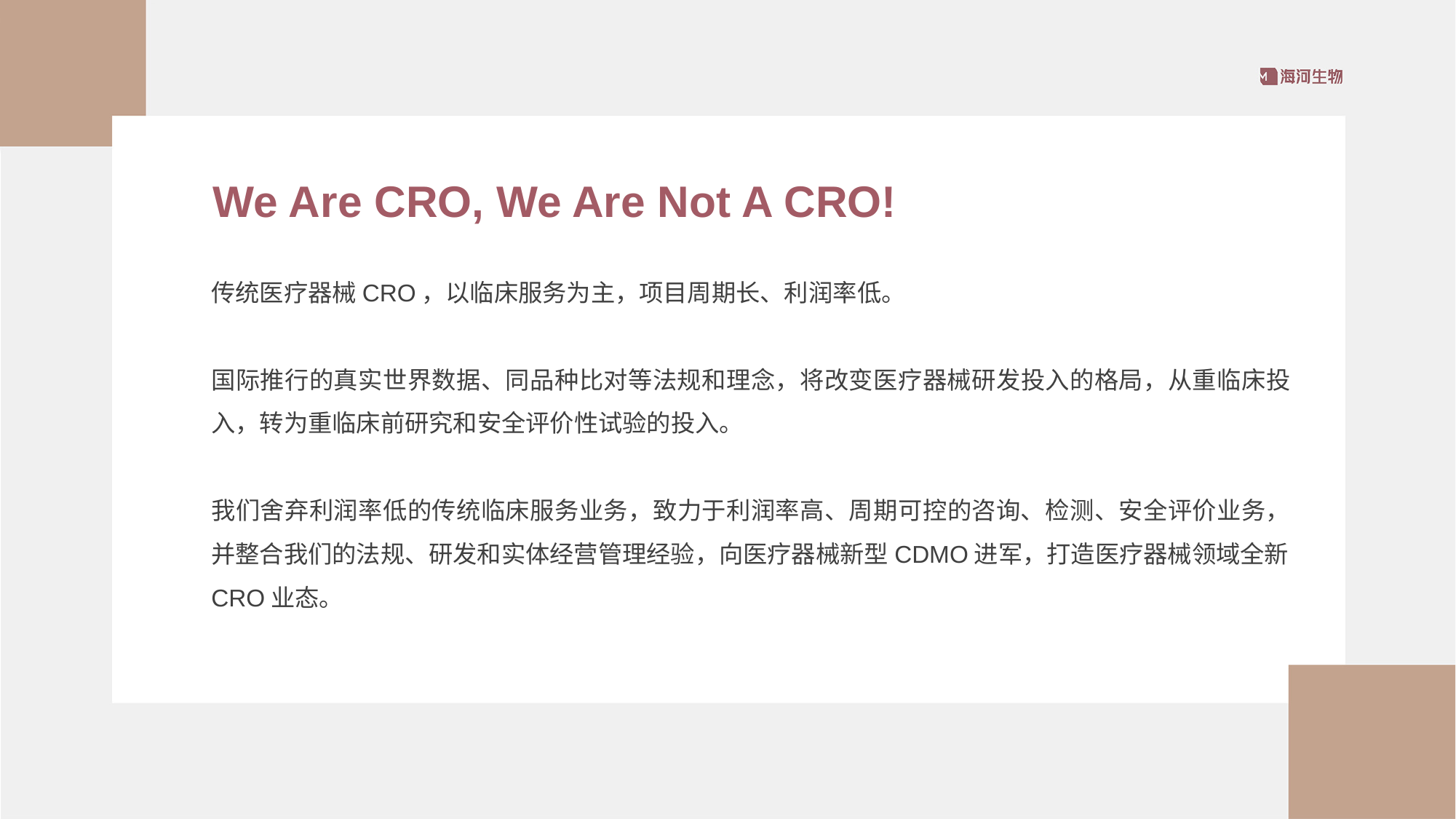

We Are CRO, We Are Not A CRO!
传统医疗器械CRO，以临床服务为主，项目周期长、利润率低。

国际推行的真实世界数据、同品种比对等法规和理念，将改变医疗器械研发投入的格局，从重临床投入，转为重临床前研究和安全评价性试验的投入。

我们舍弃利润率低的传统临床服务业务，致力于利润率高、周期可控的咨询、检测、安全评价业务，并整合我们的法规、研发和实体经营管理经验，向医疗器械新型CDMO进军，打造医疗器械领域全新CRO业态。